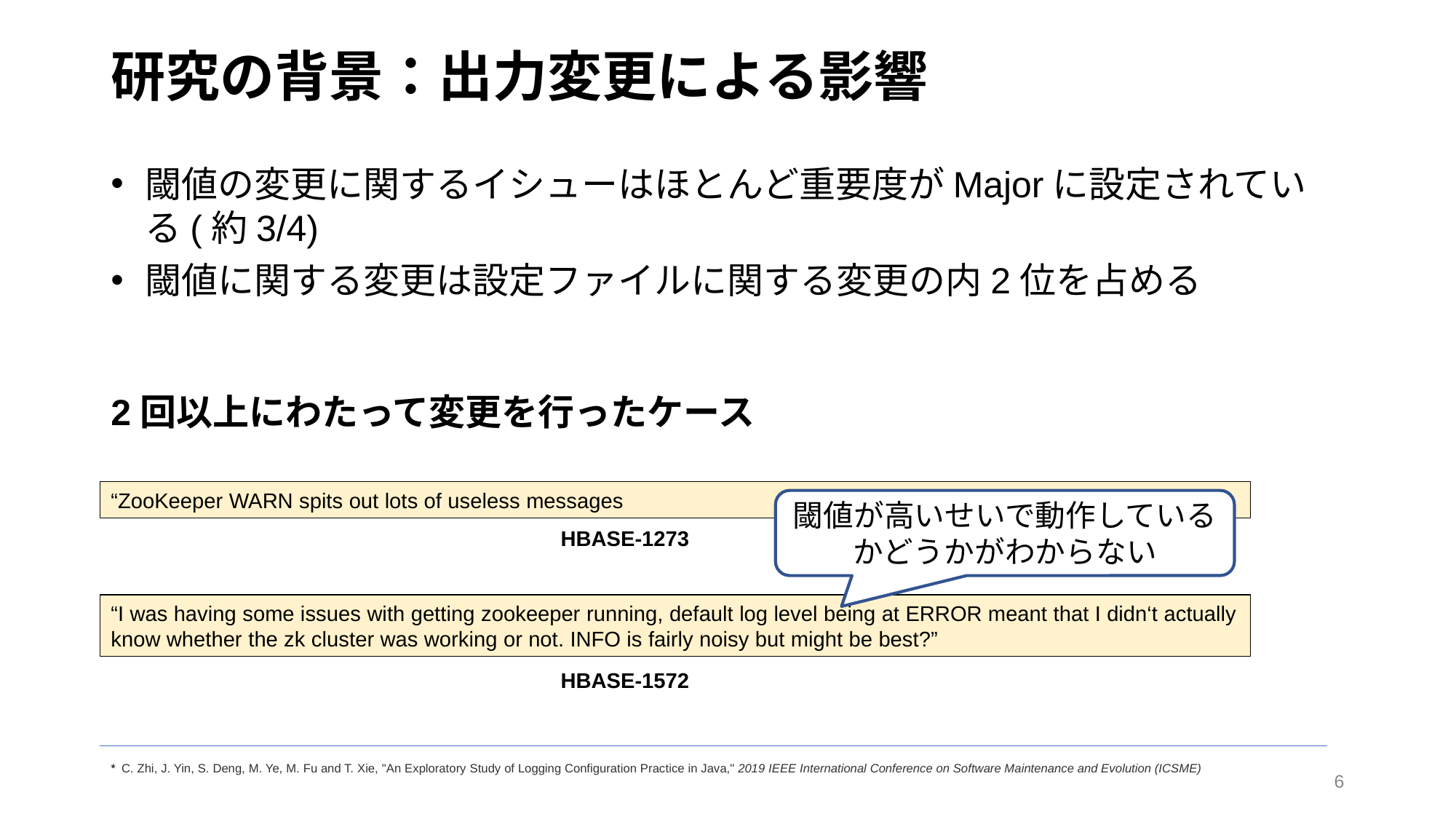

# 研究の背景：出力変更による影響
閾値の変更に関するイシューはほとんど重要度がMajorに設定されている(約3/4)
閾値に関する変更は設定ファイルに関する変更の内2位を占める
2回以上にわたって変更を行ったケース
“ZooKeeper WARN spits out lots of useless messages
閾値が高いせいで動作しているかどうかがわからない
HBASE-1273
“I was having some issues with getting zookeeper running, default log level being at ERROR meant that I didn‘t actually know whether the zk cluster was working or not. INFO is fairly noisy but might be best?”
HBASE-1572
* C. Zhi, J. Yin, S. Deng, M. Ye, M. Fu and T. Xie, "An Exploratory Study of Logging Configuration Practice in Java," 2019 IEEE International Conference on Software Maintenance and Evolution (ICSME)
6